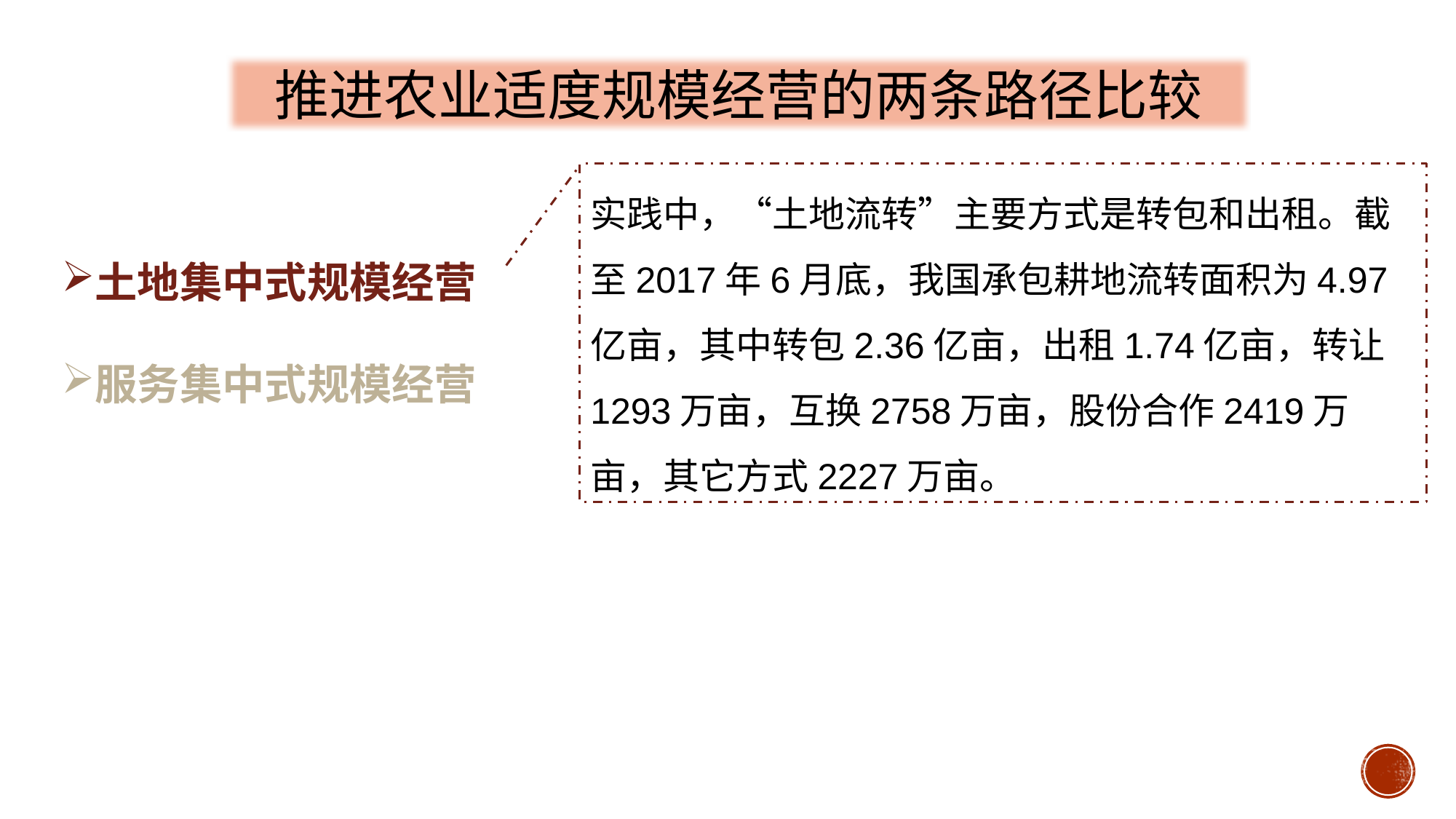

推进农业适度规模经营的两条路径比较
实践中，“土地流转”主要方式是转包和出租。截至2017年6月底，我国承包耕地流转面积为4.97亿亩，其中转包2.36亿亩，出租1.74亿亩，转让1293万亩，互换2758万亩，股份合作2419万亩，其它方式2227万亩。
土地集中式规模经营
服务集中式规模经营